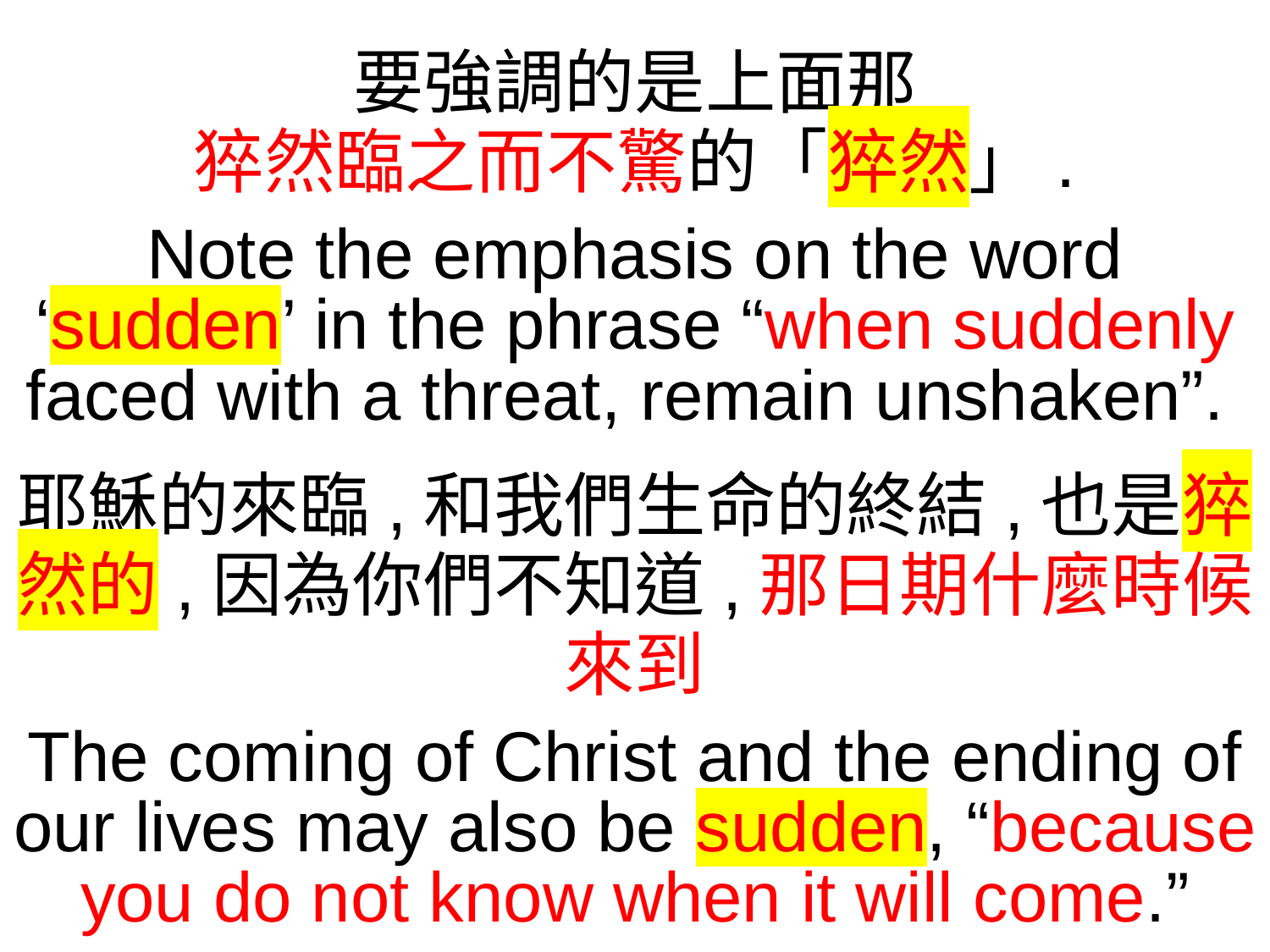

要強調的是上面那
猝然臨之而不驚的「猝然」.
Note the emphasis on the word ‘sudden’ in the phrase “when suddenly faced with a threat, remain unshaken”.
耶穌的來臨,和我們生命的終結,也是猝然的,因為你們不知道,那日期什麼時候來到
The coming of Christ and the ending of our lives may also be sudden, “because you do not know when it will come.”